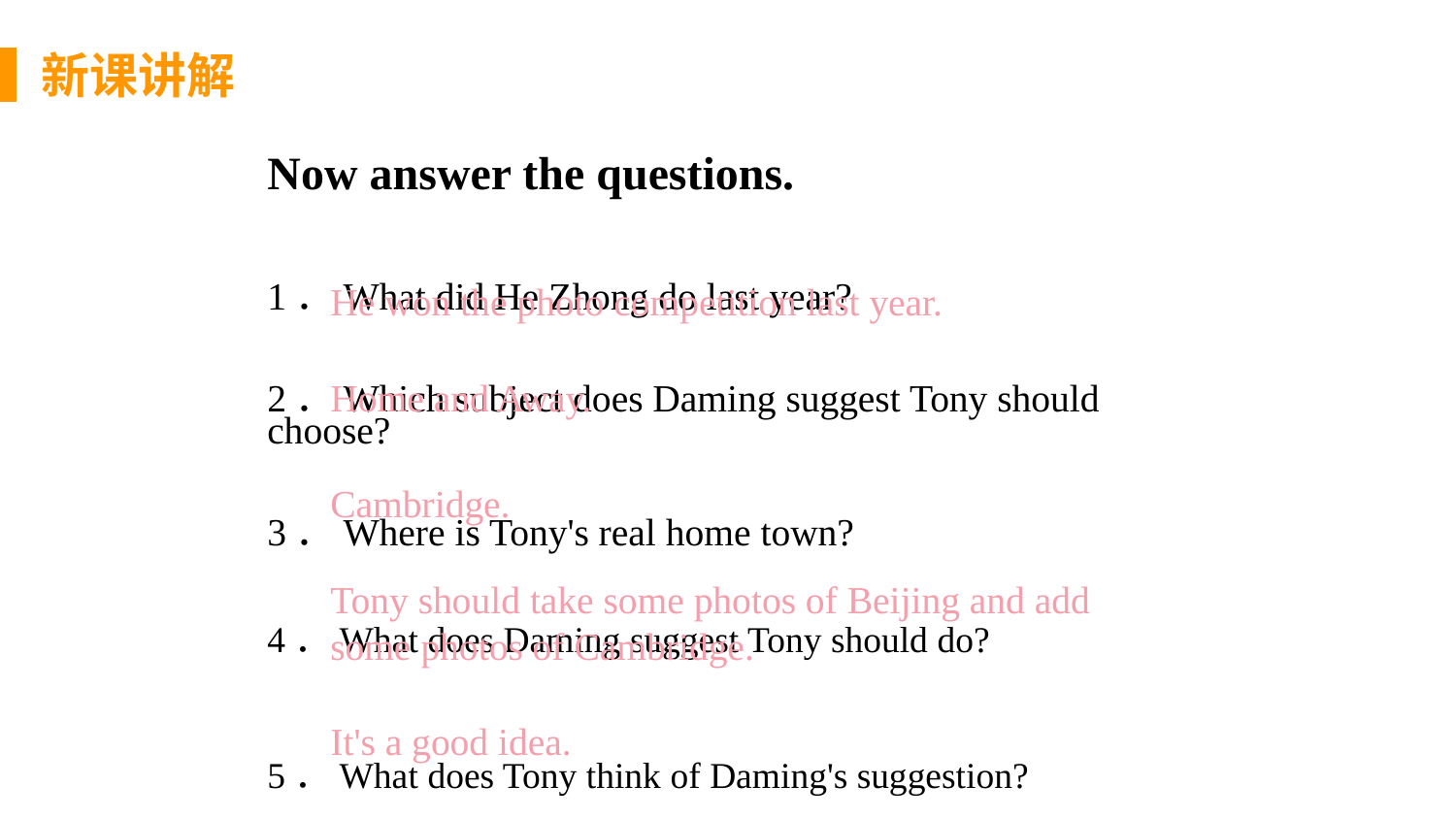

新课讲解

Now answer the questions.

1．What did He Zhong do last year?

2．Which subject does Daming suggest Tony should choose?

3．Where is Tony's real home town?

4．What does Daming suggest Tony should do?

5．What does Tony think of Daming's suggestion?
He won the photo competition last year.
Home and Away.
Cambridge.
Tony should take some photos of Beijing and add some photos of Cambridge.
It's a good idea.